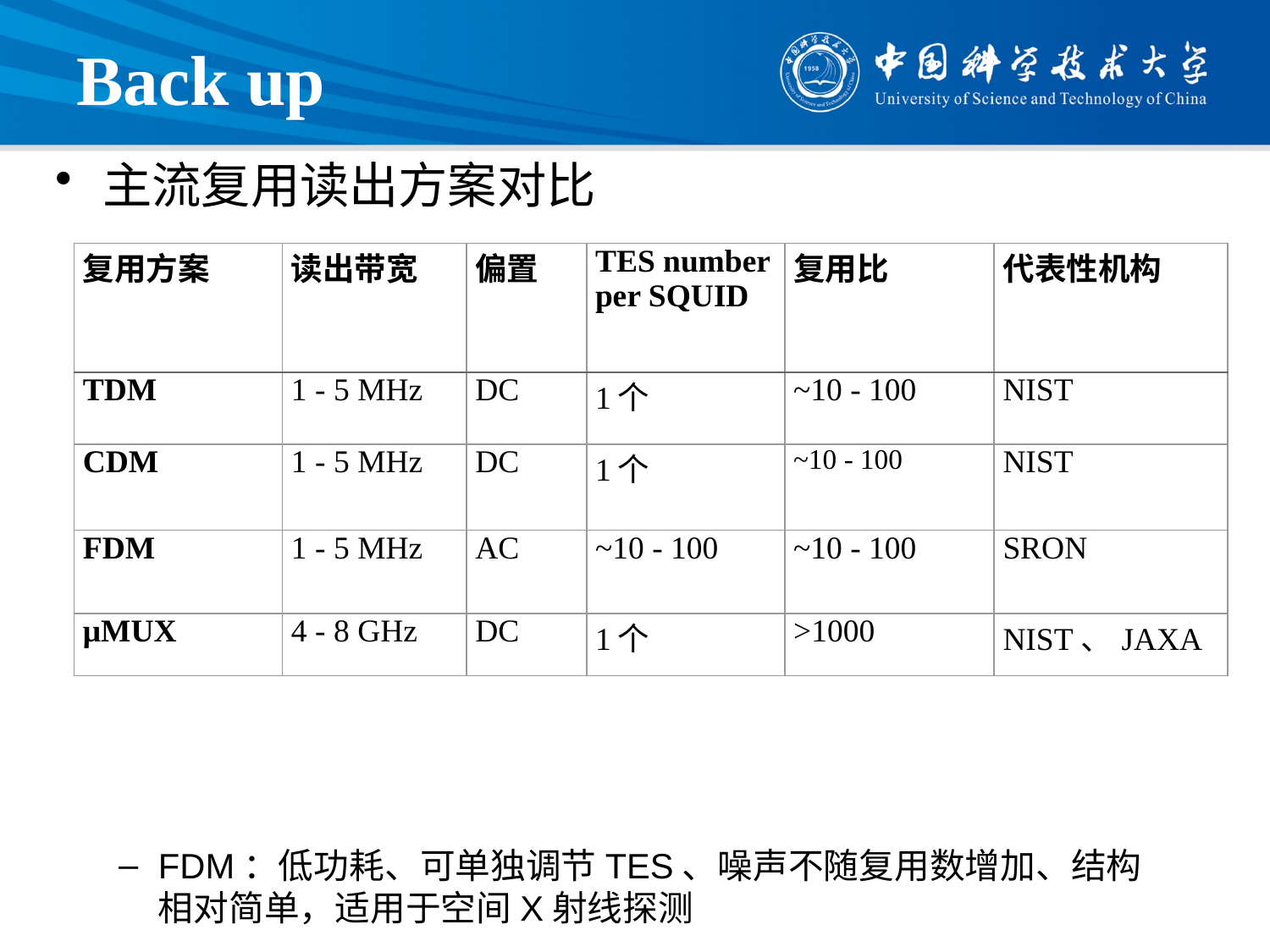

# Back up
主流复用读出方案对比

FDM：低功耗、可单独调节TES、噪声不随复用数增加、结构相对简单，适用于空间X射线探测

| 复用方案 | 读出带宽 | 偏置 | TES number per SQUID | 复用比 | 代表性机构 |
| --- | --- | --- | --- | --- | --- |
| TDM | 1 - 5 MHz | DC | 1个 | ~10 - 100 | NIST |
| CDM | 1 - 5 MHz | DC | 1个 | ~10 - 100 | NIST |
| FDM | 1 - 5 MHz | AC | ~10 - 100 | ~10 - 100 | SRON |
| μMUX | 4 - 8 GHz | DC | 1个 | >1000 | NIST、JAXA |
28